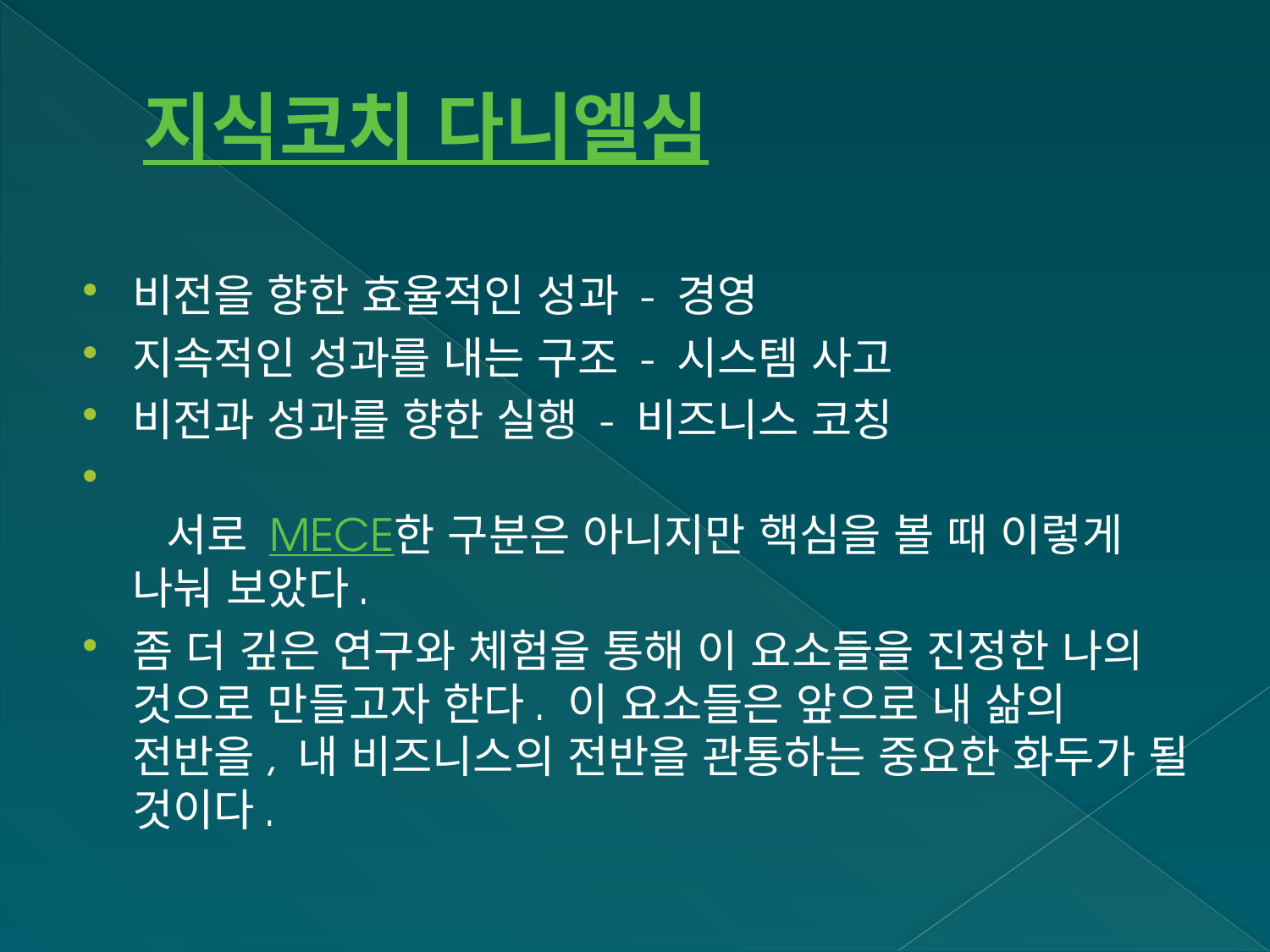

# 지식코치 다니엘심
비전을 향한 효율적인 성과 - 경영
지속적인 성과를 내는 구조 - 시스템 사고
비전과 성과를 향한 실행 - 비즈니스 코칭
  서로 MECE한 구분은 아니지만 핵심을 볼 때 이렇게 나눠 보았다.
좀 더 깊은 연구와 체험을 통해 이 요소들을 진정한 나의 것으로 만들고자 한다. 이 요소들은 앞으로 내 삶의 전반을, 내 비즈니스의 전반을 관통하는 중요한 화두가 될 것이다.